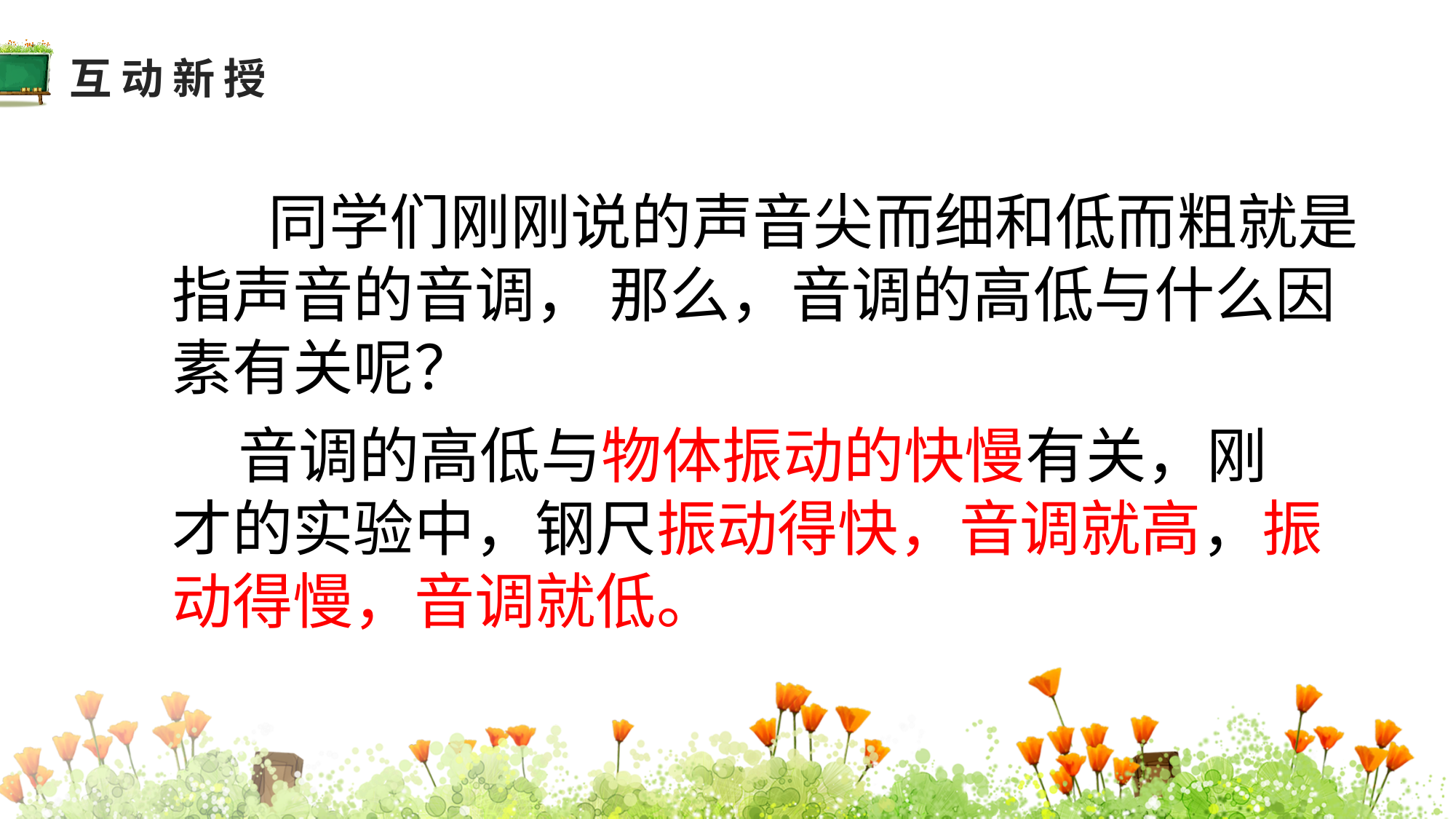

互动新授
  同学们刚刚说的声音尖而细和低而粗就是指声音的音调， 那么，音调的高低与什么因素有关呢？
     音调的高低与物体振动的快慢有关，刚才的实验中，钢尺振动得快，音调就高，振动得慢，音调就低。